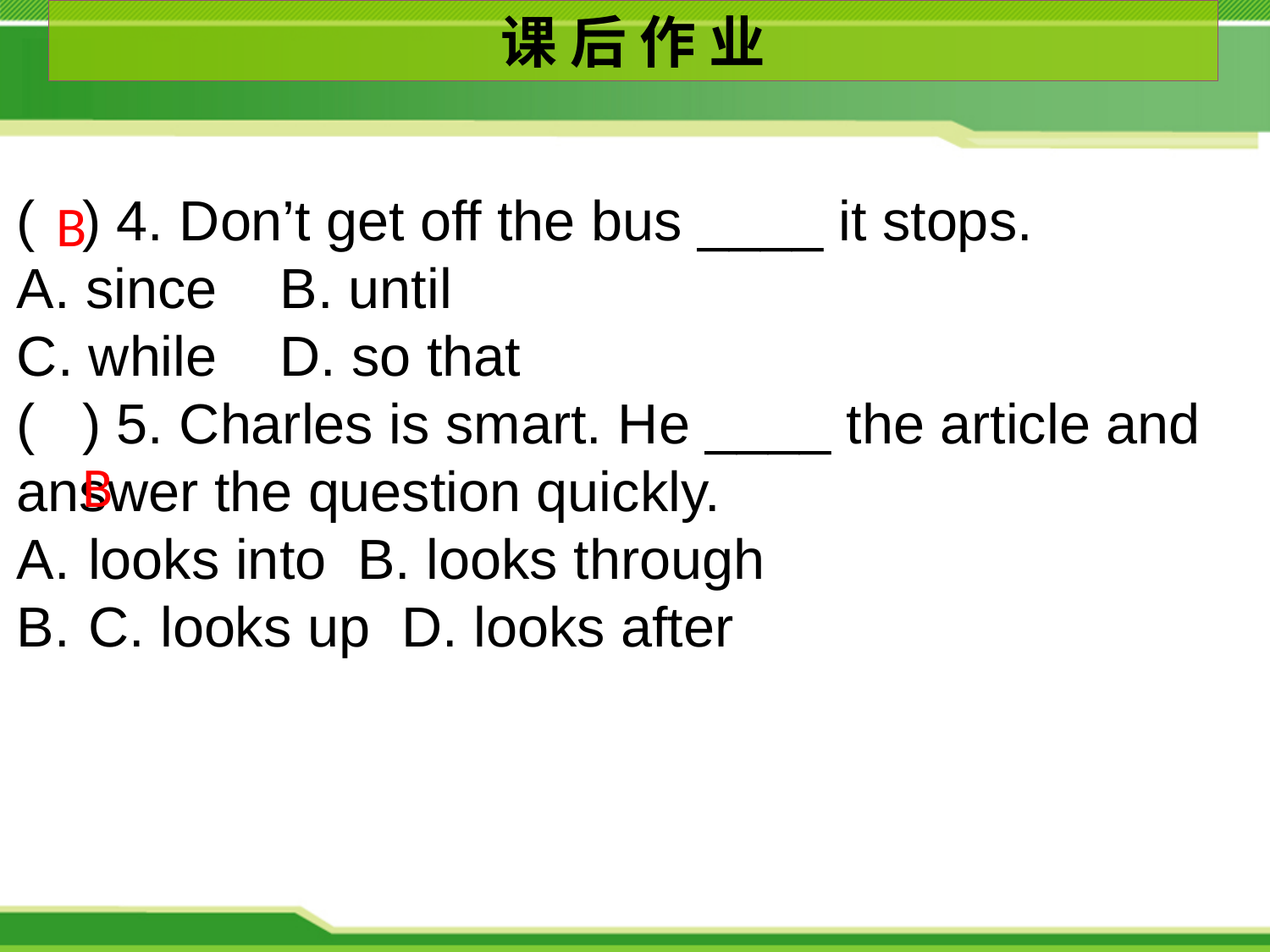

课 后 作 业
(   ) 4. Don’t get off the bus ____ it stops.
A. since    B. until
C. while    D. so that
(   ) 5. Charles is smart. He ____ the article and answer the question quickly.
looks into  B. looks through
C. looks up  D. looks after
B
B